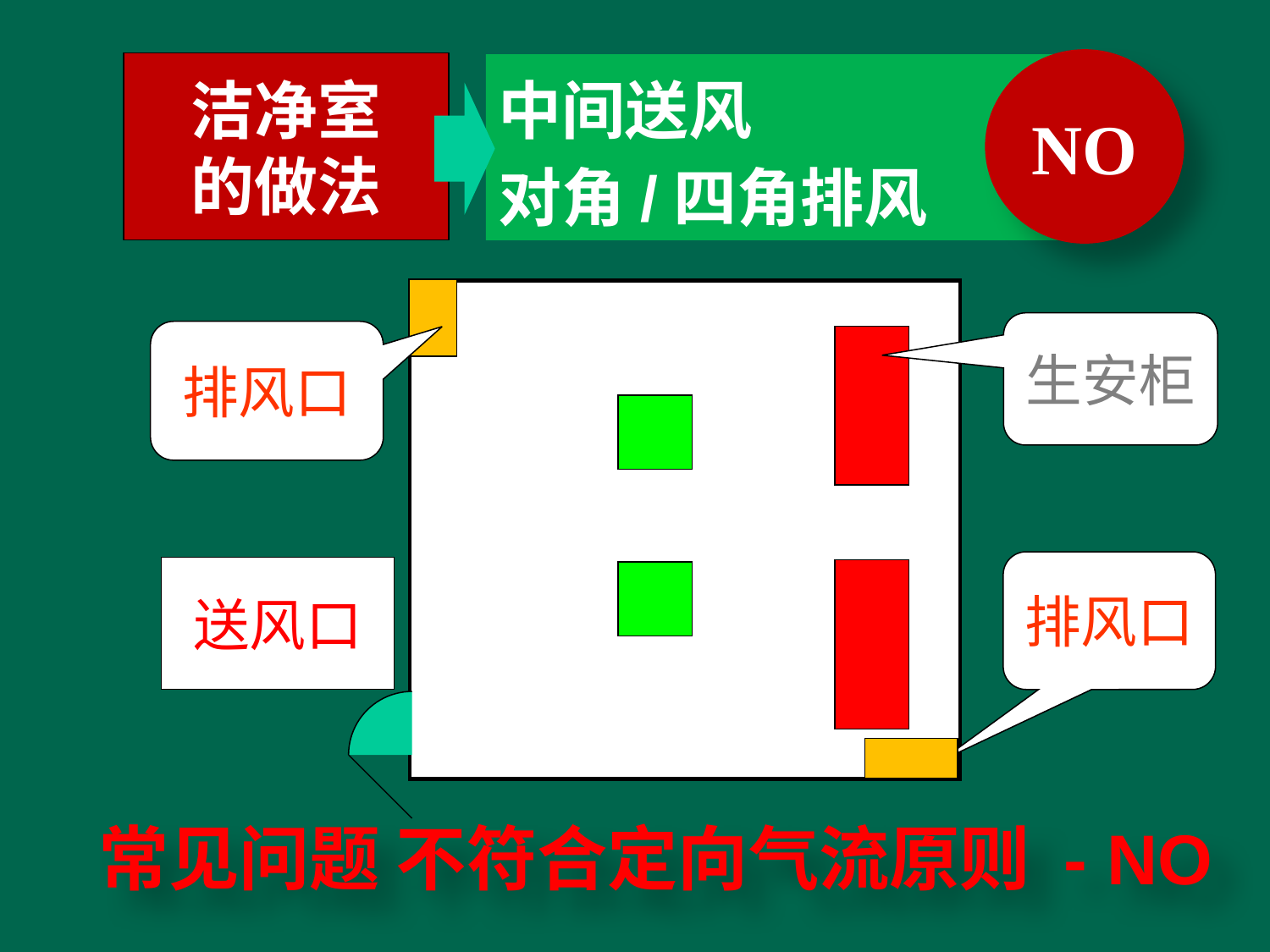

NO
洁净室
的做法
中间送风
对角/四角排风

生安柜
排风口

排风口
送风口

常见问题 不符合定向气流原则 - NO